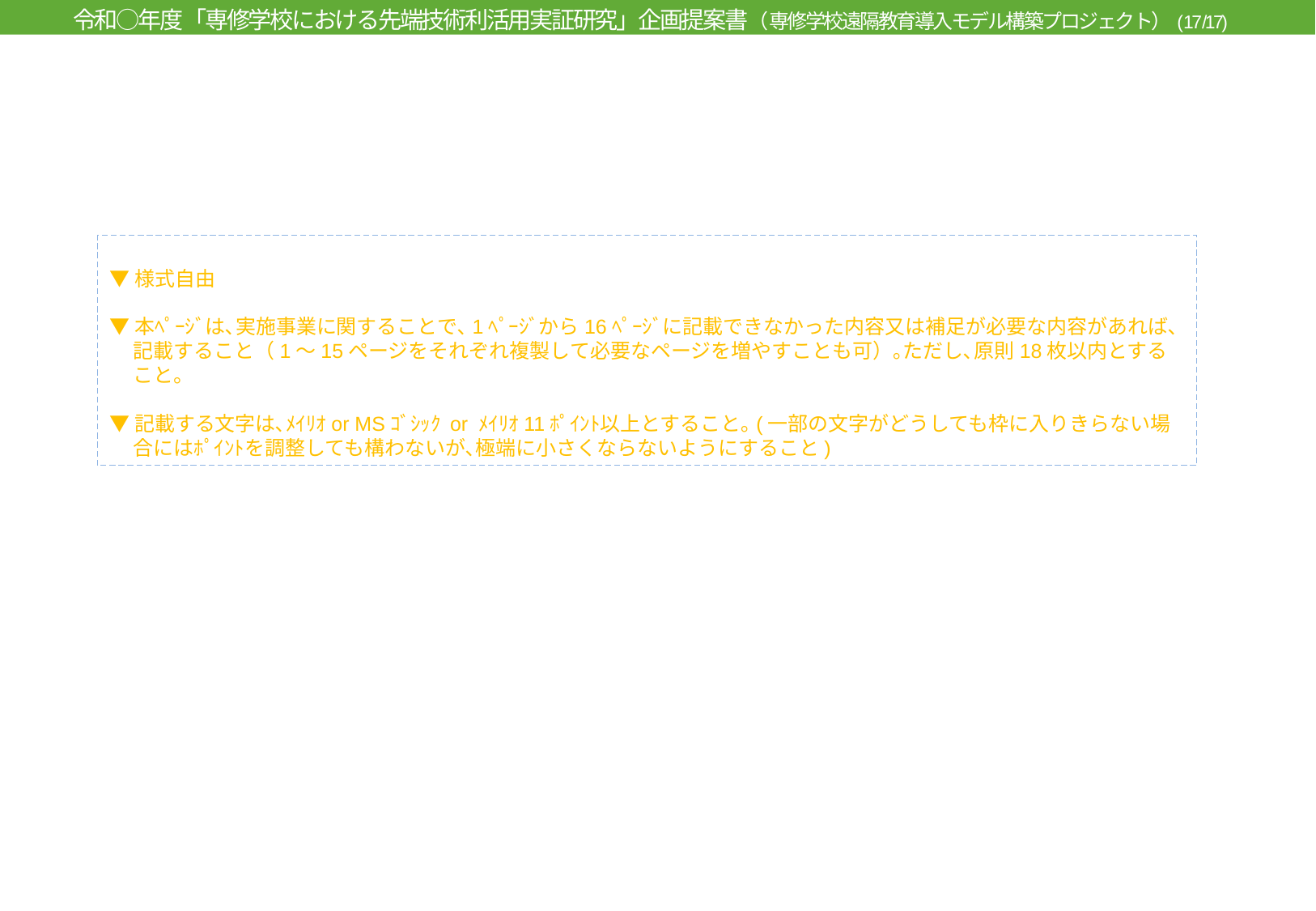

令和○年度「専修学校における先端技術利活用実証研究」企画提案書（ 専修学校遠隔教育導入モデル構築プロジェクト）(17/17)

▼様式自由

▼本ﾍﾟｰｼﾞは､実施事業に関することで､1ﾍﾟｰｼﾞから16ﾍﾟｰｼﾞに記載できなかった内容又は補足が必要な内容があれば､記載すること（1～15ページをそれぞれ複製して必要なページを増やすことも可）｡ただし､原則18枚以内とすること。

▼記載する文字は､ﾒｲﾘｵor MSｺﾞｼｯｸ or ﾒｲﾘｵ11ﾎﾟｲﾝﾄ以上とすること｡(一部の文字がどうしても枠に入りきらない場合にはﾎﾟｲﾝﾄを調整しても構わないが､極端に小さくならないようにすること)